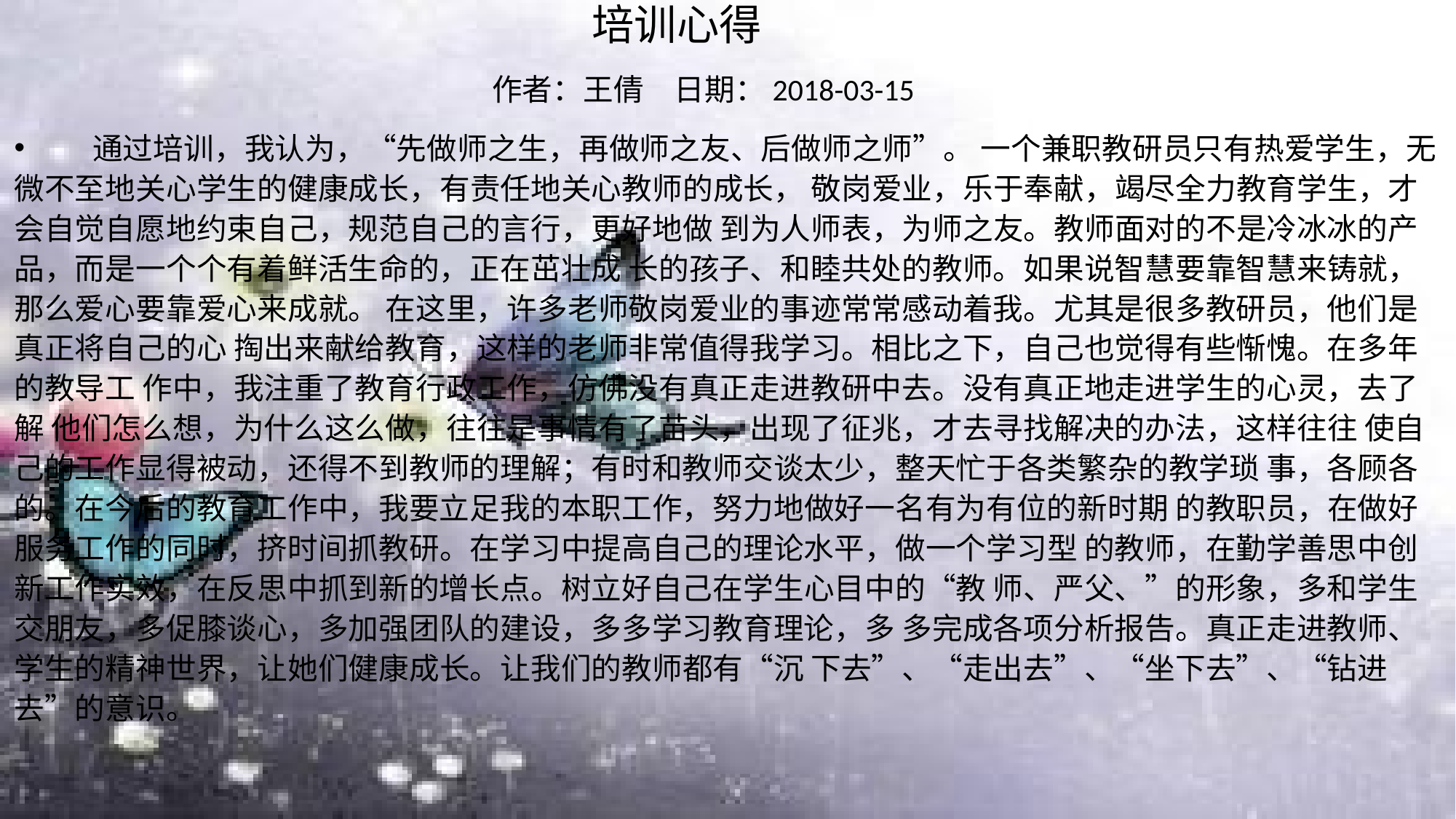

培训心得
                                                  作者：王倩　日期：2018-03-15
         通过培训，我认为，“先做师之生，再做师之友、后做师之师”。 一个兼职教研员只有热爱学生，无微不至地关心学生的健康成长，有责任地关心教师的成长， 敬岗爱业，乐于奉献，竭尽全力教育学生，才会自觉自愿地约束自己，规范自己的言行，更好地做 到为人师表，为师之友。教师面对的不是冷冰冰的产品，而是一个个有着鲜活生命的，正在茁壮成 长的孩子、和睦共处的教师。如果说智慧要靠智慧来铸就，那么爱心要靠爱心来成就。 在这里，许多老师敬岗爱业的事迹常常感动着我。尤其是很多教研员，他们是真正将自己的心 掏出来献给教育，这样的老师非常值得我学习。相比之下，自己也觉得有些惭愧。在多年的教导工 作中，我注重了教育行政工作，仿佛没有真正走进教研中去。没有真正地走进学生的心灵，去了解 他们怎么想，为什么这么做，往往是事情有了苗头，出现了征兆，才去寻找解决的办法，这样往往 使自己的工作显得被动，还得不到教师的理解；有时和教师交谈太少，整天忙于各类繁杂的教学琐 事，各顾各的。在今后的教育工作中，我要立足我的本职工作，努力地做好一名有为有位的新时期 的教职员，在做好服务工作的同时，挤时间抓教研。在学习中提高自己的理论水平，做一个学习型 的教师，在勤学善思中创新工作实效，在反思中抓到新的增长点。树立好自己在学生心目中的“教 师、严父、”的形象，多和学生交朋友，多促膝谈心，多加强团队的建设，多多学习教育理论，多 多完成各项分析报告。真正走进教师、学生的精神世界，让她们健康成长。让我们的教师都有“沉 下去”、“走出去”、“坐下去”、“钻进去”的意识。